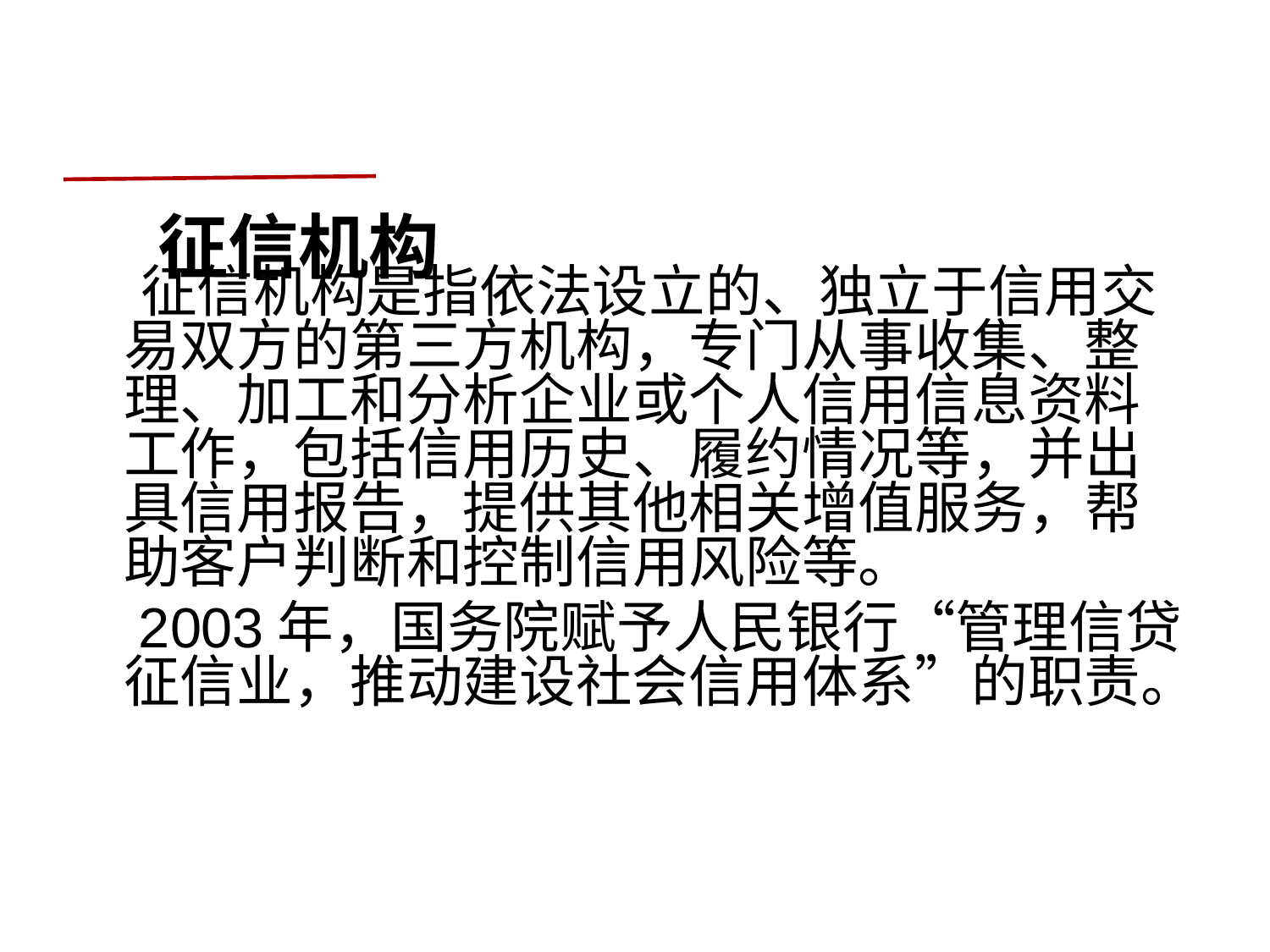

# 征信机构

    征信机构是指依法设立的、独立于信用交易双方的第三方机构，专门从事收集、整理、加工和分析企业或个人信用信息资料工作，包括信用历史、履约情况等，并出具信用报告，提供其他相关增值服务，帮助客户判断和控制信用风险等。
    2003年，国务院赋予人民银行“管理信贷征信业，推动建设社会信用体系”的职责。